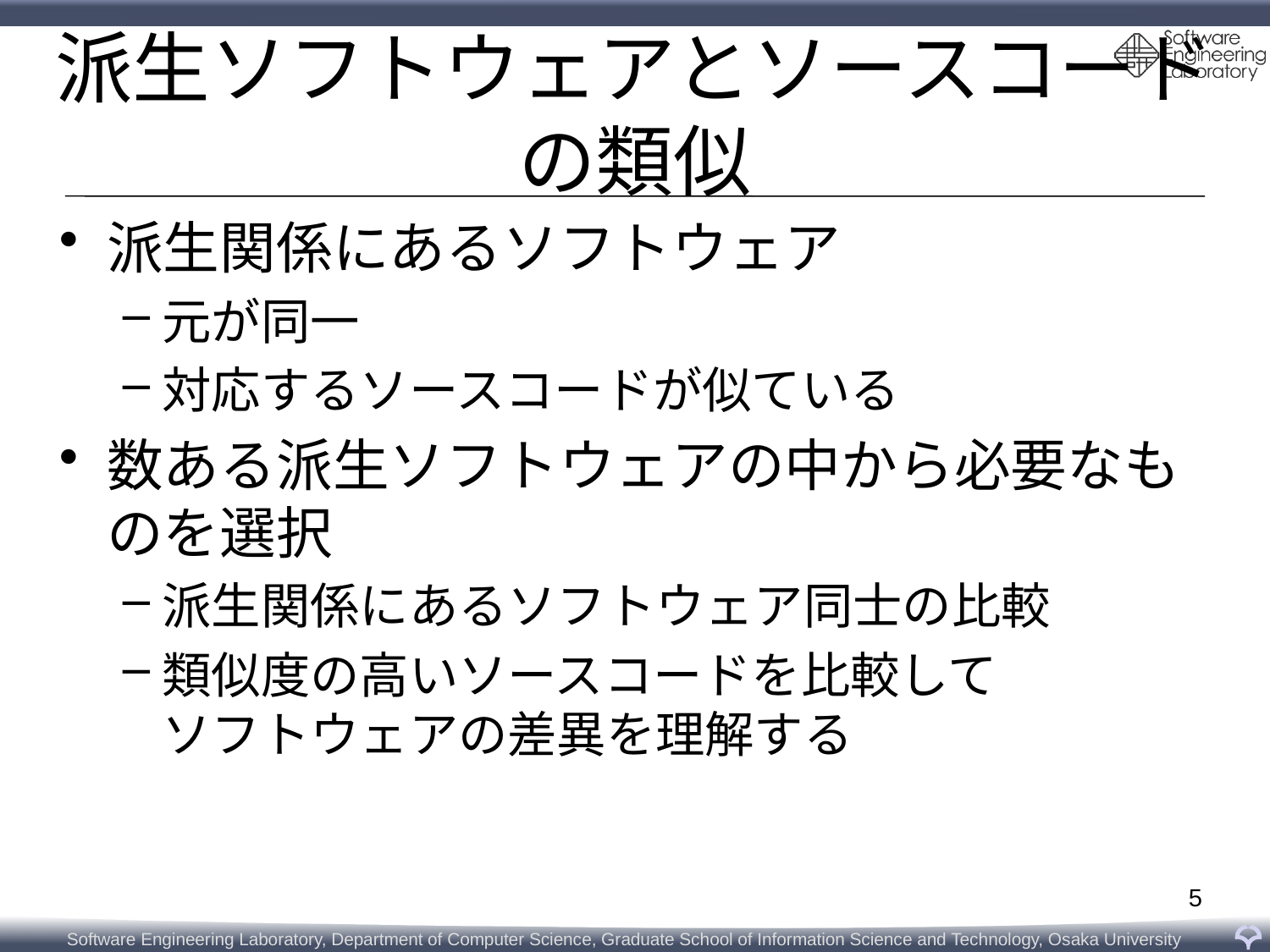

# 派生ソフトウェアとソースコードの類似
派生関係にあるソフトウェア
元が同一
対応するソースコードが似ている
数ある派生ソフトウェアの中から必要なものを選択
派生関係にあるソフトウェア同士の比較
類似度の高いソースコードを比較して
ソフトウェアの差異を理解する
5